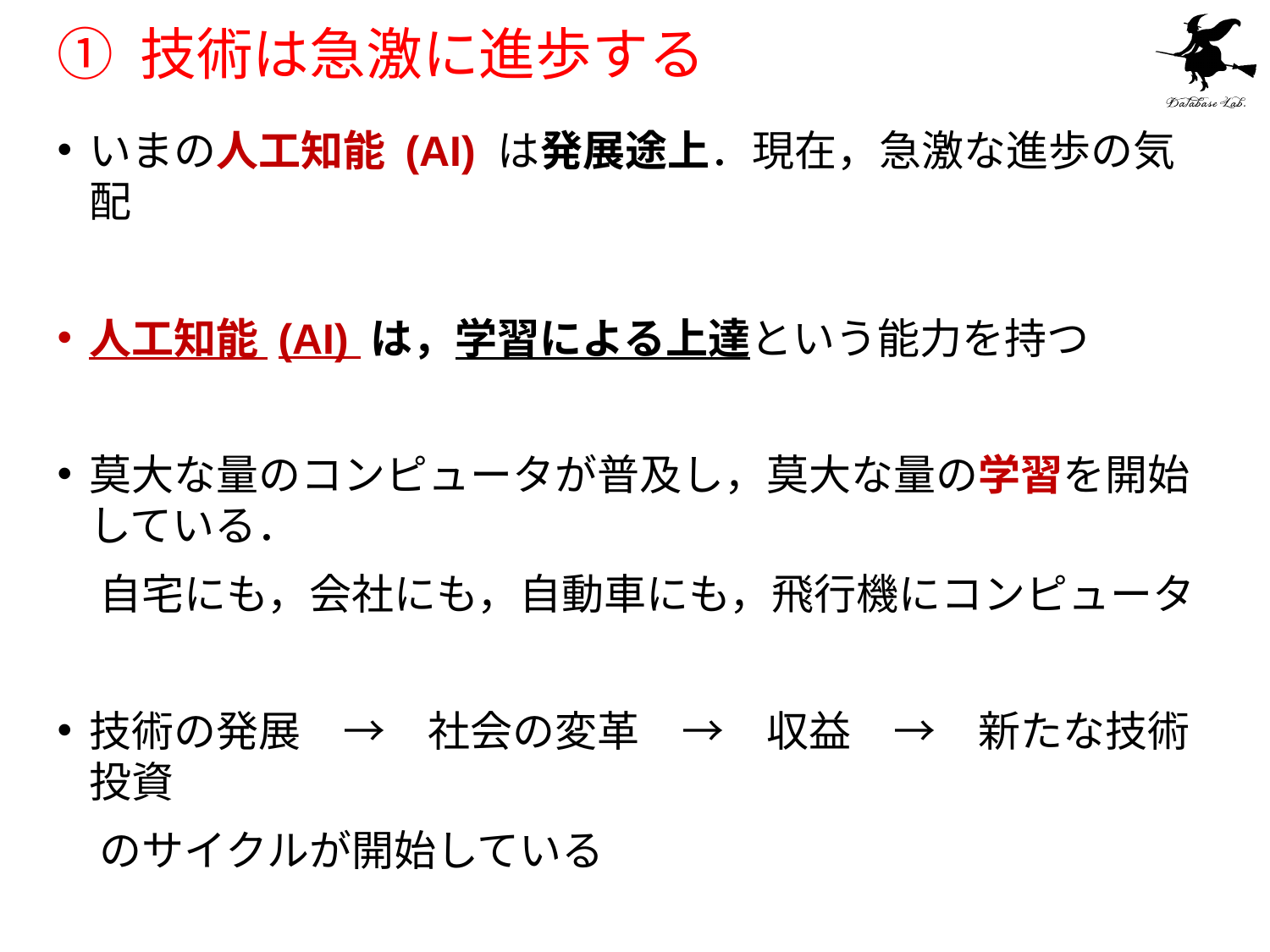

# ① 技術は急激に進歩する
いまの人工知能 (AI) は発展途上．現在，急激な進歩の気配

人工知能 (AI) は，学習による上達という能力を持つ

莫大な量のコンピュータが普及し，莫大な量の学習を開始している．
　自宅にも，会社にも，自動車にも，飛行機にコンピュータ

技術の発展　→　社会の変革　→　収益　→　新たな技術投資
　のサイクルが開始している